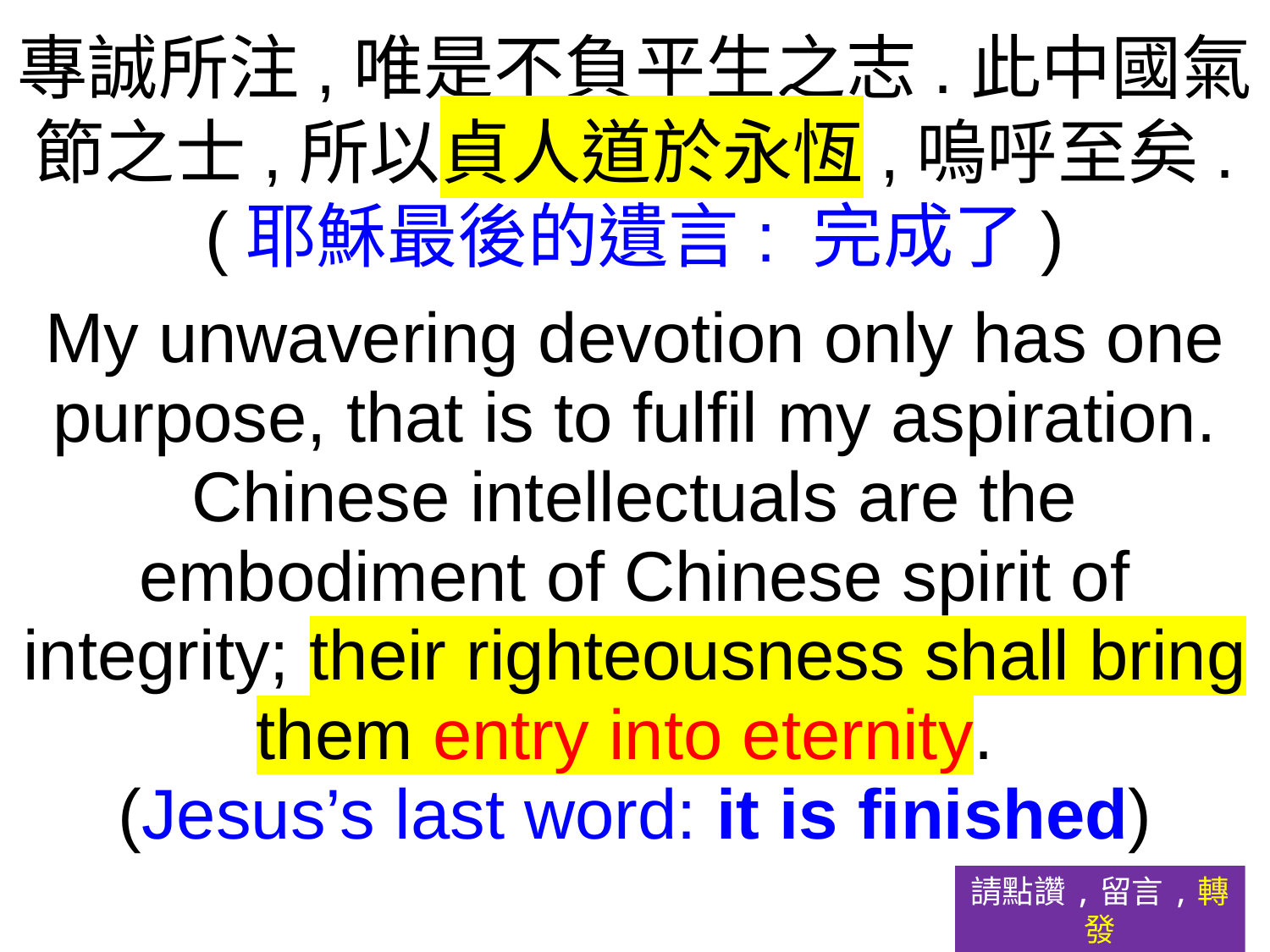

專誠所注,唯是不負平生之志.此中國氣節之士,所以貞人道於永恆,嗚呼至矣.
(耶穌最後的遺言: 完成了)
My unwavering devotion only has one purpose, that is to fulfil my aspiration. Chinese intellectuals are the embodiment of Chinese spirit of integrity; their righteousness shall bring them entry into eternity.
(Jesus’s last word: it is finished)
請點讚,留言,轉發